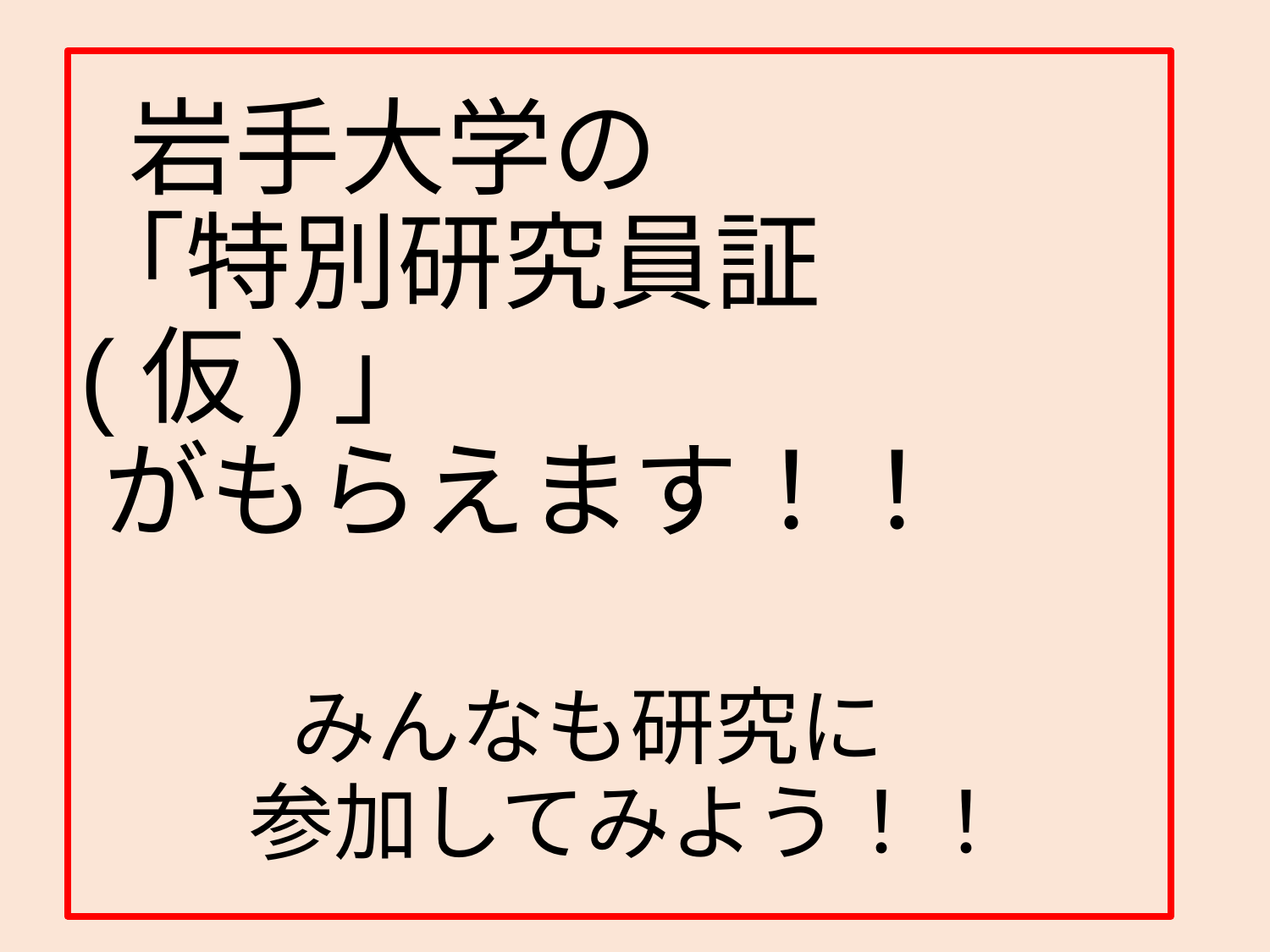

# 岩手大学の 「特別研究員証(仮)」 がもらえます！！ 　　みんなも研究に 　　参加してみよう！！